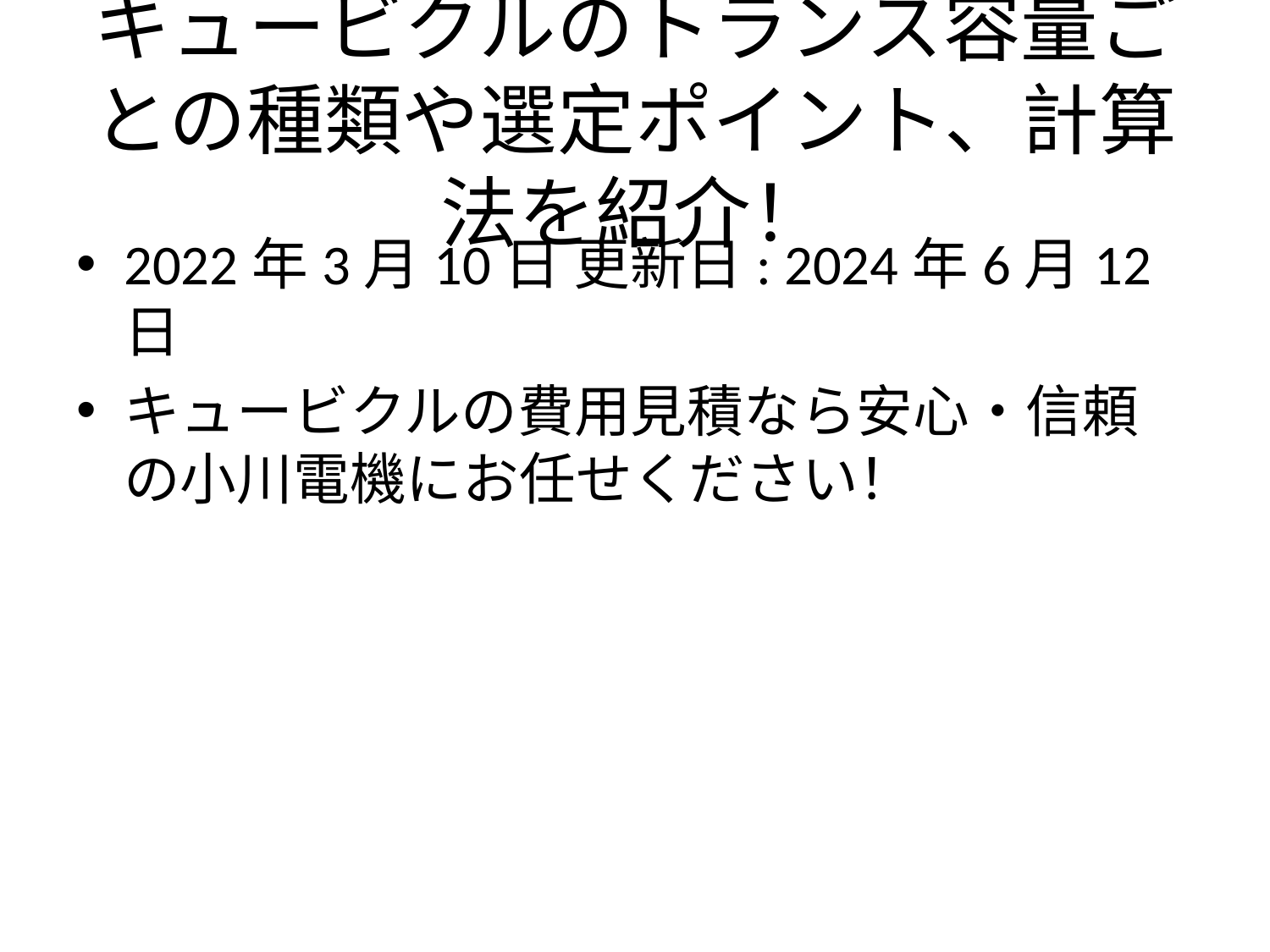

# キュービクルのトランス容量ごとの種類や選定ポイント、計算法を紹介！
2022年3月10日 更新日: 2024年6月12日
キュービクルの費用見積なら安心・信頼の小川電機にお任せください！